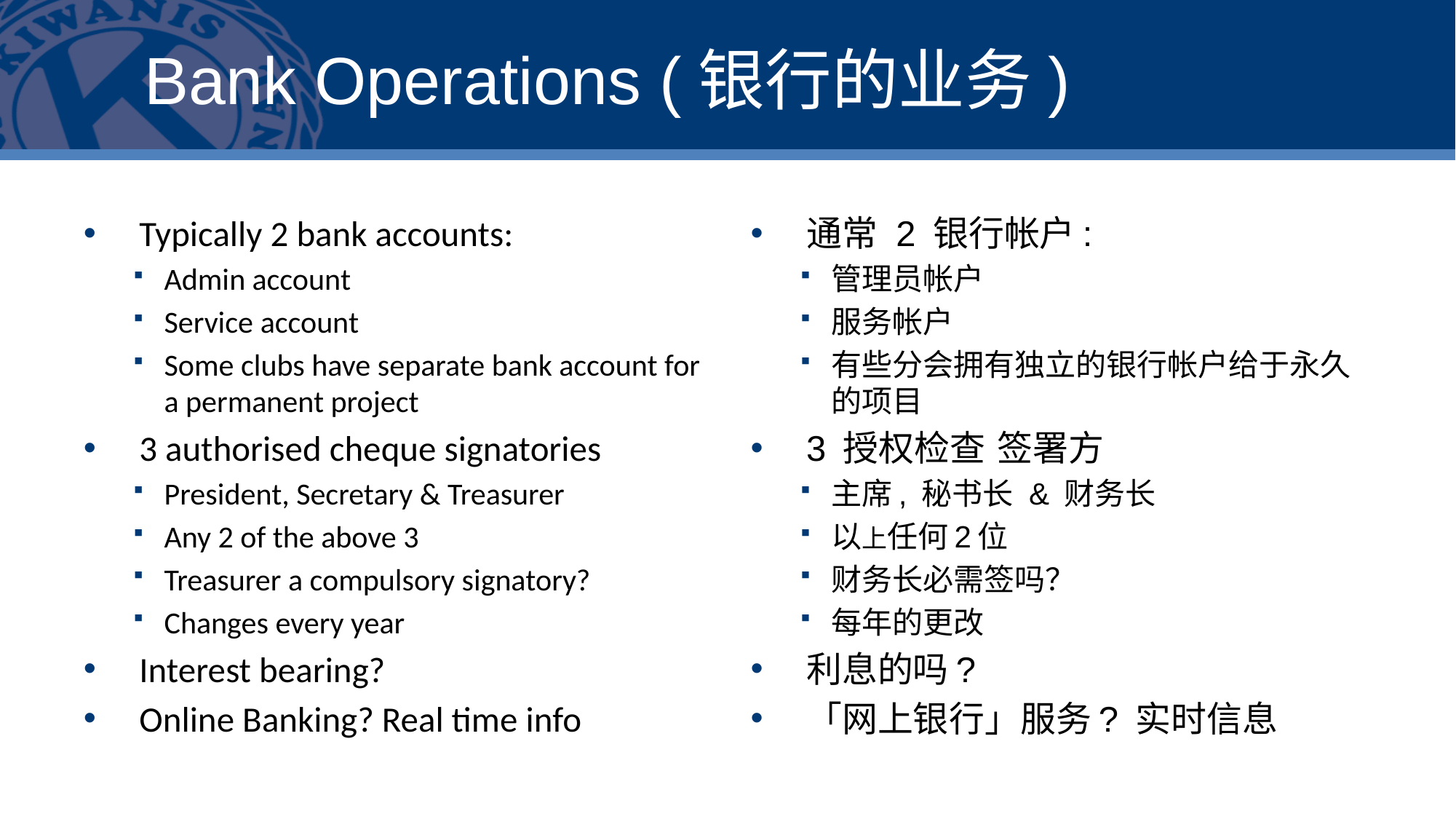

# Bank Operations (银行的业务)
Typically 2 bank accounts:
Admin account
Service account
Some clubs have separate bank account for a permanent project
3 authorised cheque signatories
President, Secretary & Treasurer
Any 2 of the above 3
Treasurer a compulsory signatory?
Changes every year
Interest bearing?
Online Banking? Real time info
通常 2 银行帐户:
管理员帐户
服务帐户
有些分会拥有独立的银行帐户给于永久的项目
3 授权检查 签署方
主席, 秘书长 & 财务长
以上任何2位
财务长必需签吗？
每年的更改
利息的吗?
「网上银行」服务? 实时信息